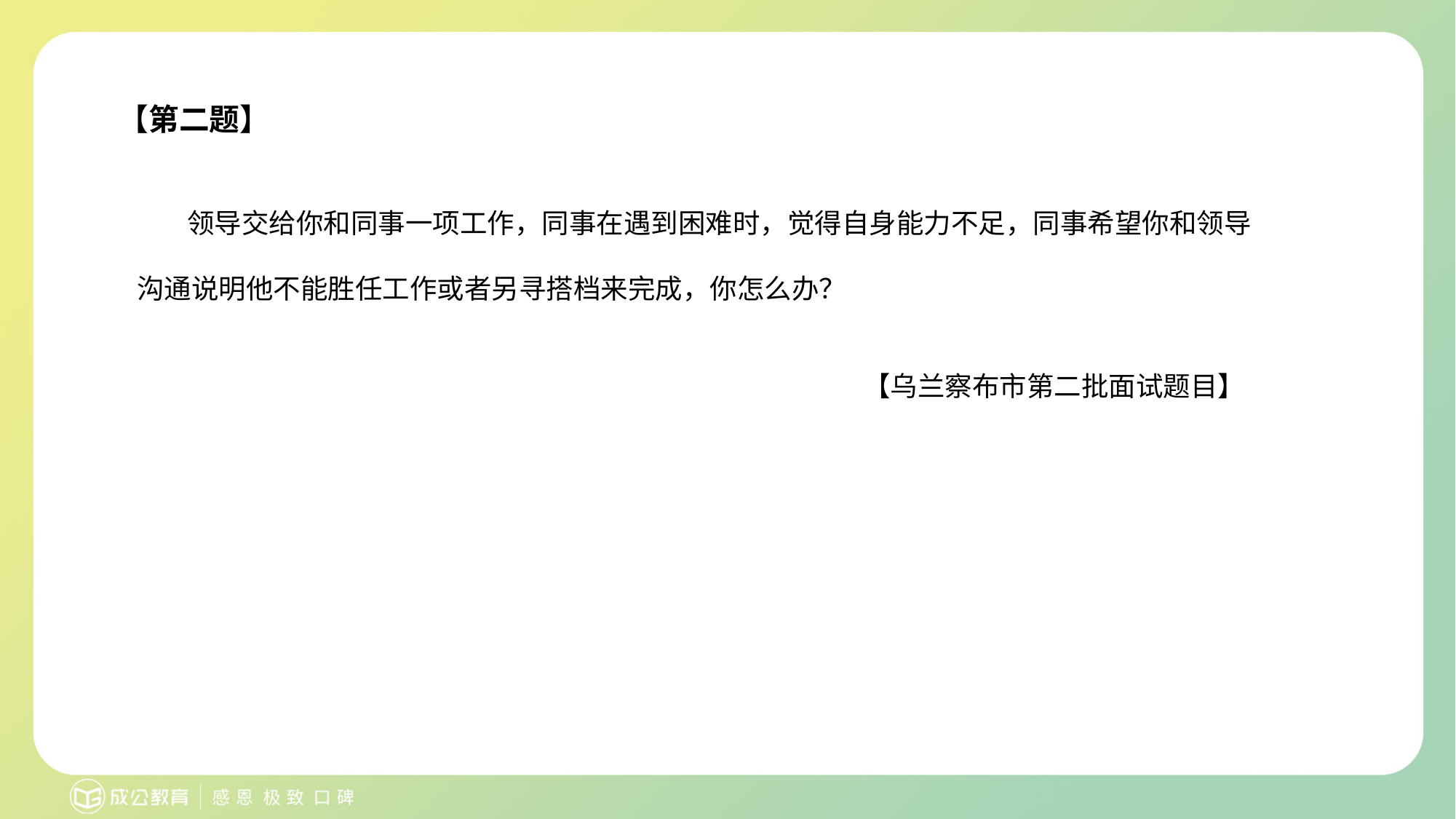

【第二题】
       领导交给你和同事一项工作，同事在遇到困难时，觉得自身能力不足，同事希望你和领导沟通说明他不能胜任工作或者另寻搭档来完成，你怎么办？

【乌兰察布市第二批面试题目】